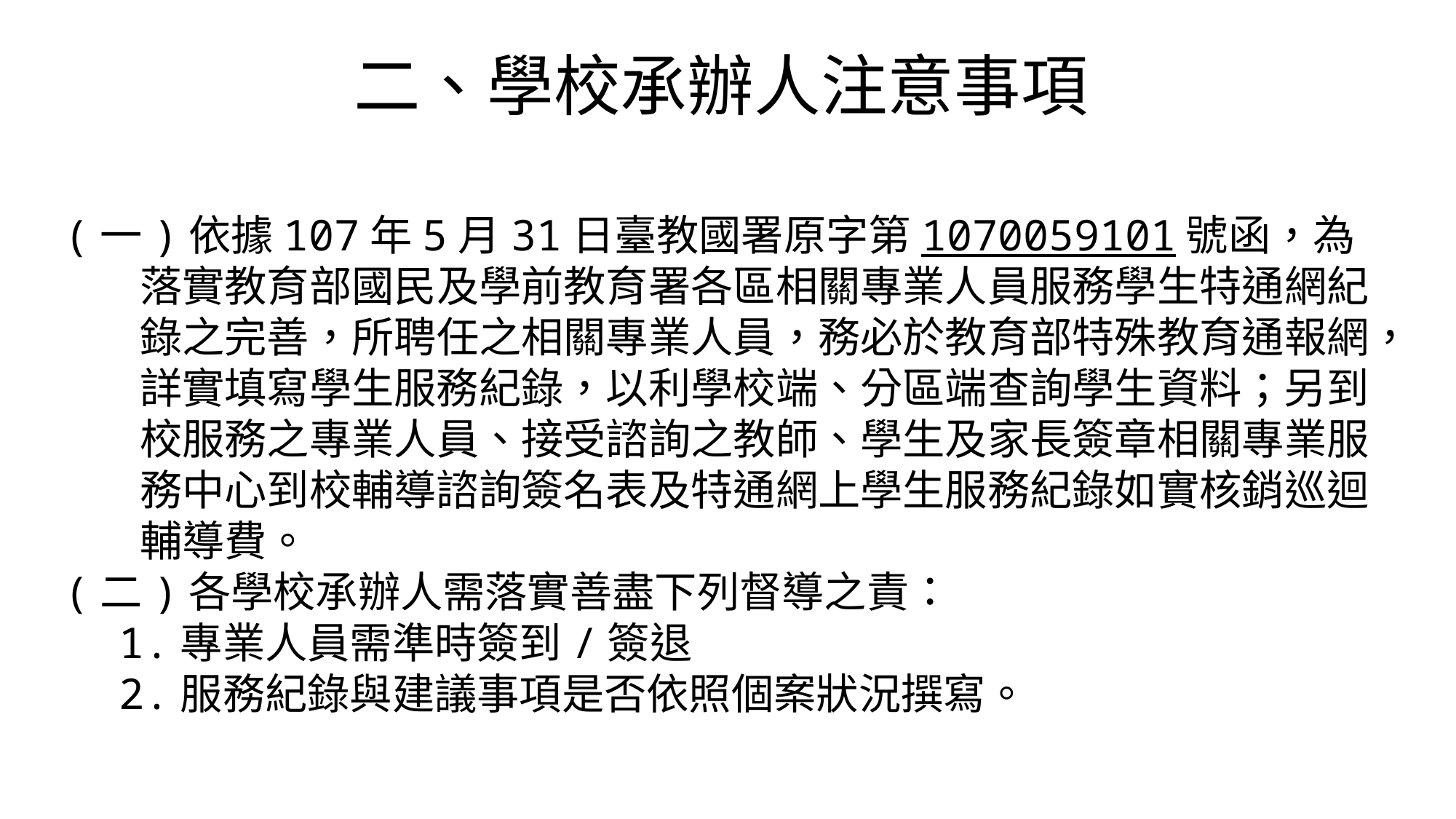

# 二、學校承辦人注意事項

(一)依據107年5月31日臺教國署原字第1070059101號函，為落實教育部國民及學前教育署各區相關專業人員服務學生特通網紀錄之完善，所聘任之相關專業人員，務必於教育部特殊教育通報網，詳實填寫學生服務紀錄，以利學校端、分區端查詢學生資料；另到校服務之專業人員、接受諮詢之教師、學生及家長簽章相關專業服務中心到校輔導諮詢簽名表及特通網上學生服務紀錄如實核銷巡迴輔導費。
(二)各學校承辦人需落實善盡下列督導之責：
1.專業人員需準時簽到/簽退
2.服務紀錄與建議事項是否依照個案狀況撰寫。